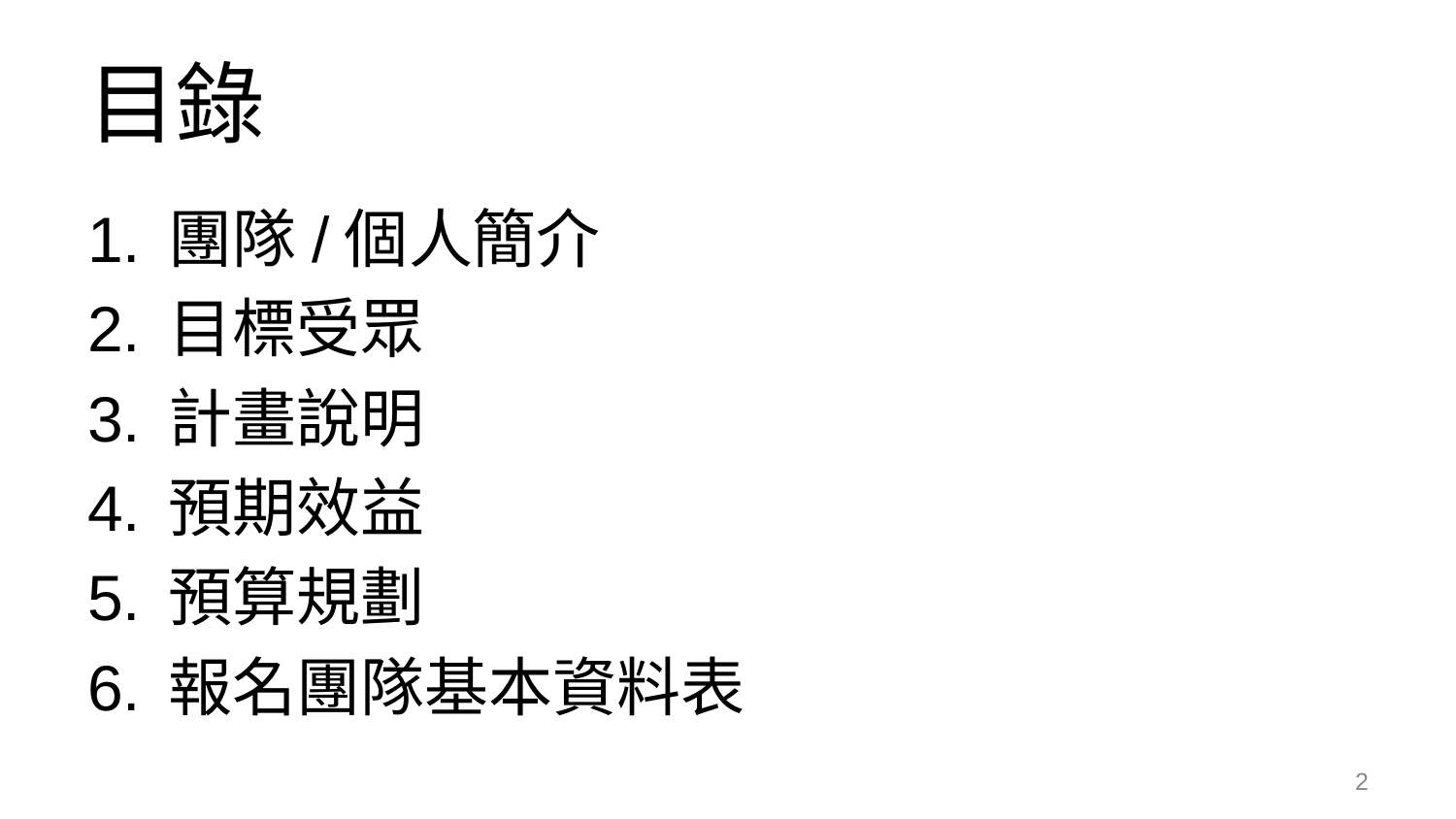

# 目錄
團隊/個人簡介
目標受眾
計畫說明
預期效益
預算規劃
報名團隊基本資料表
2